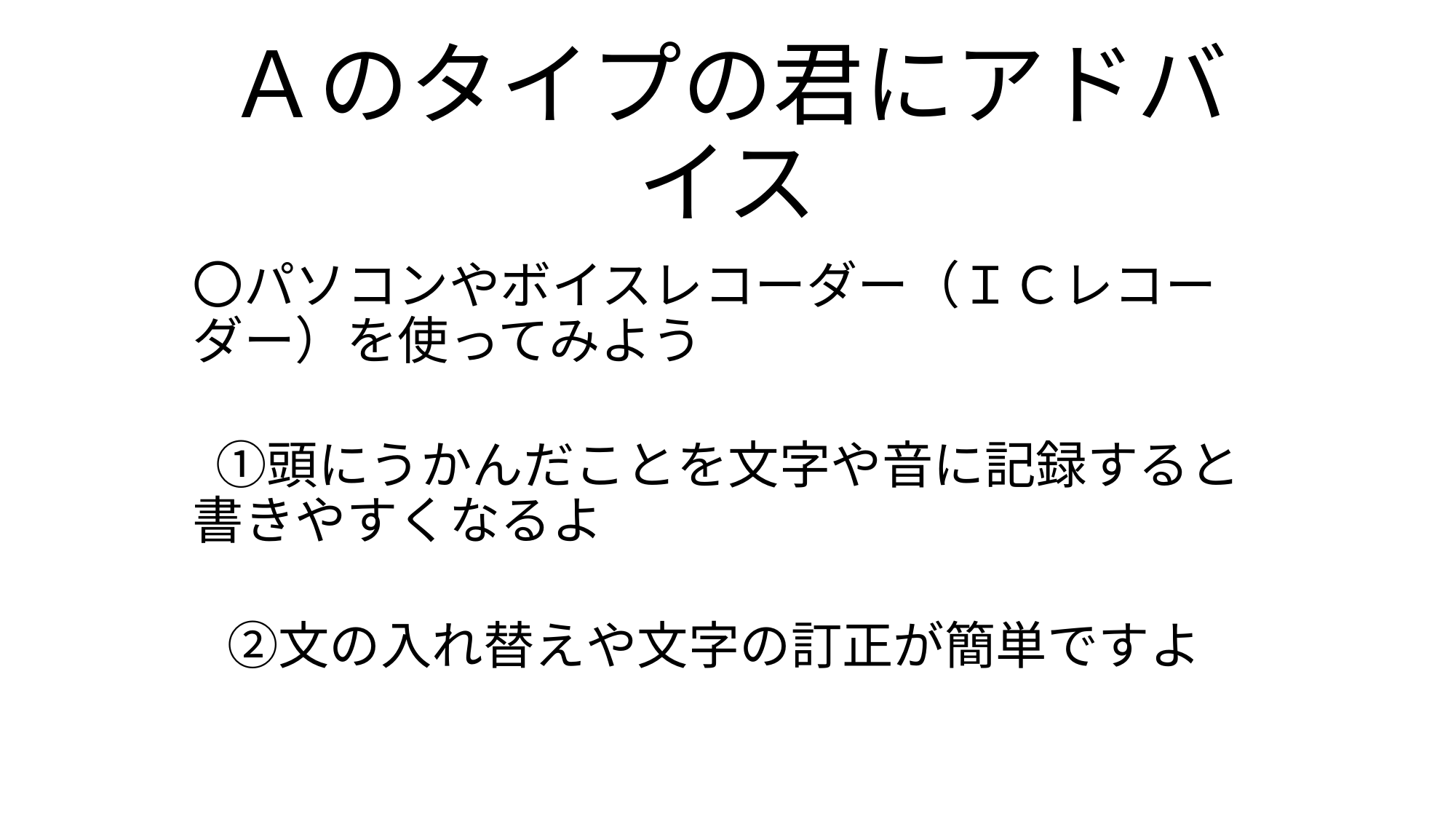

# Ａのタイプの君にアドバイス
〇パソコンやボイスレコーダー（ＩＣレコーダー）を使ってみよう
　　　　　　　　                           　                             ①頭にうかんだことを文字や音に記録すると書きやすくなるよ
　　　　　                                                                          ②文の入れ替えや文字の訂正が簡単ですよ